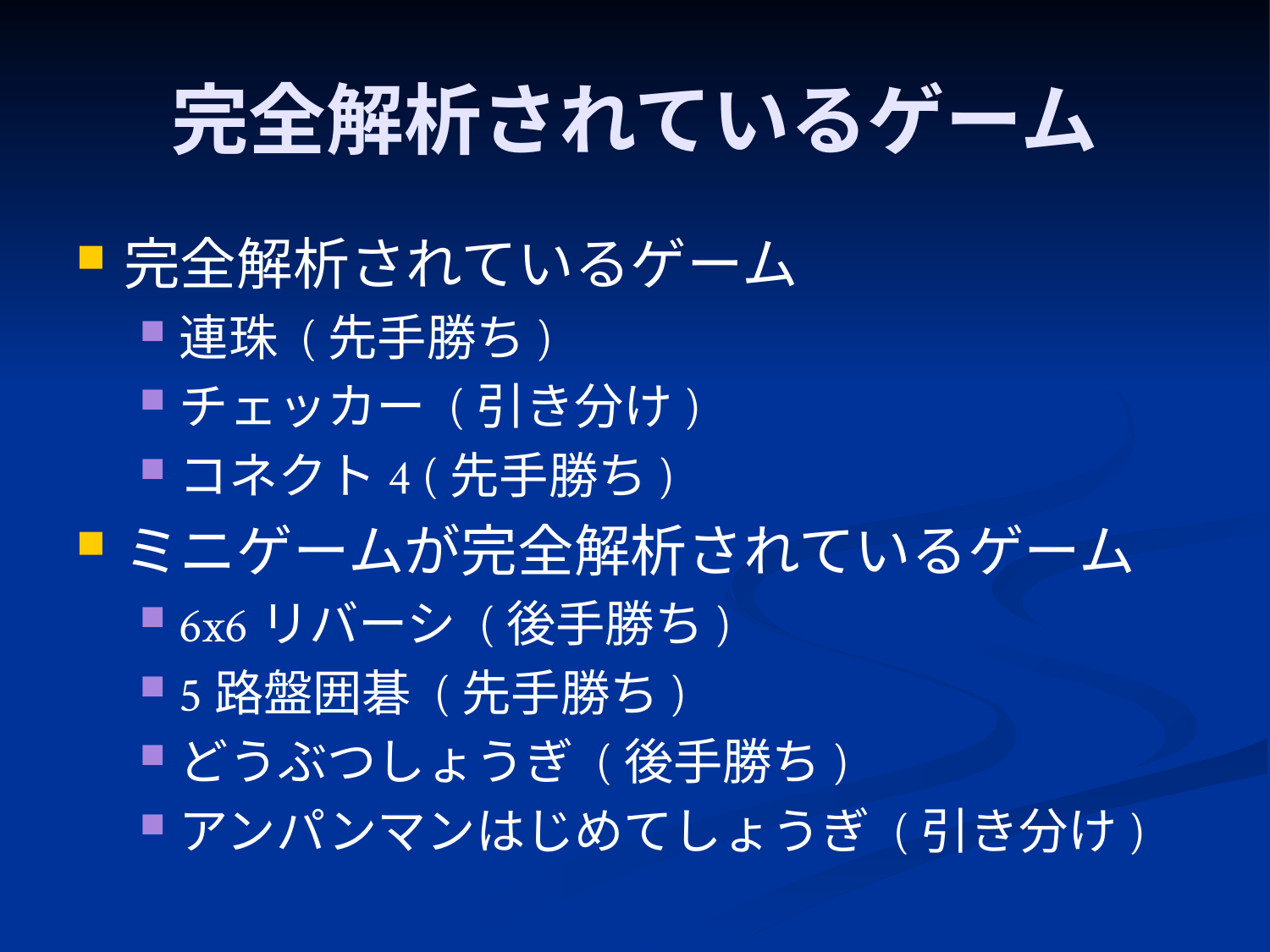

# 完全解析されているゲーム
完全解析されているゲーム
連珠 (先手勝ち)
チェッカー (引き分け)
コネクト4 (先手勝ち)
ミニゲームが完全解析されているゲーム
6x6リバーシ (後手勝ち)
5路盤囲碁 (先手勝ち)
どうぶつしょうぎ (後手勝ち)
アンパンマンはじめてしょうぎ (引き分け)